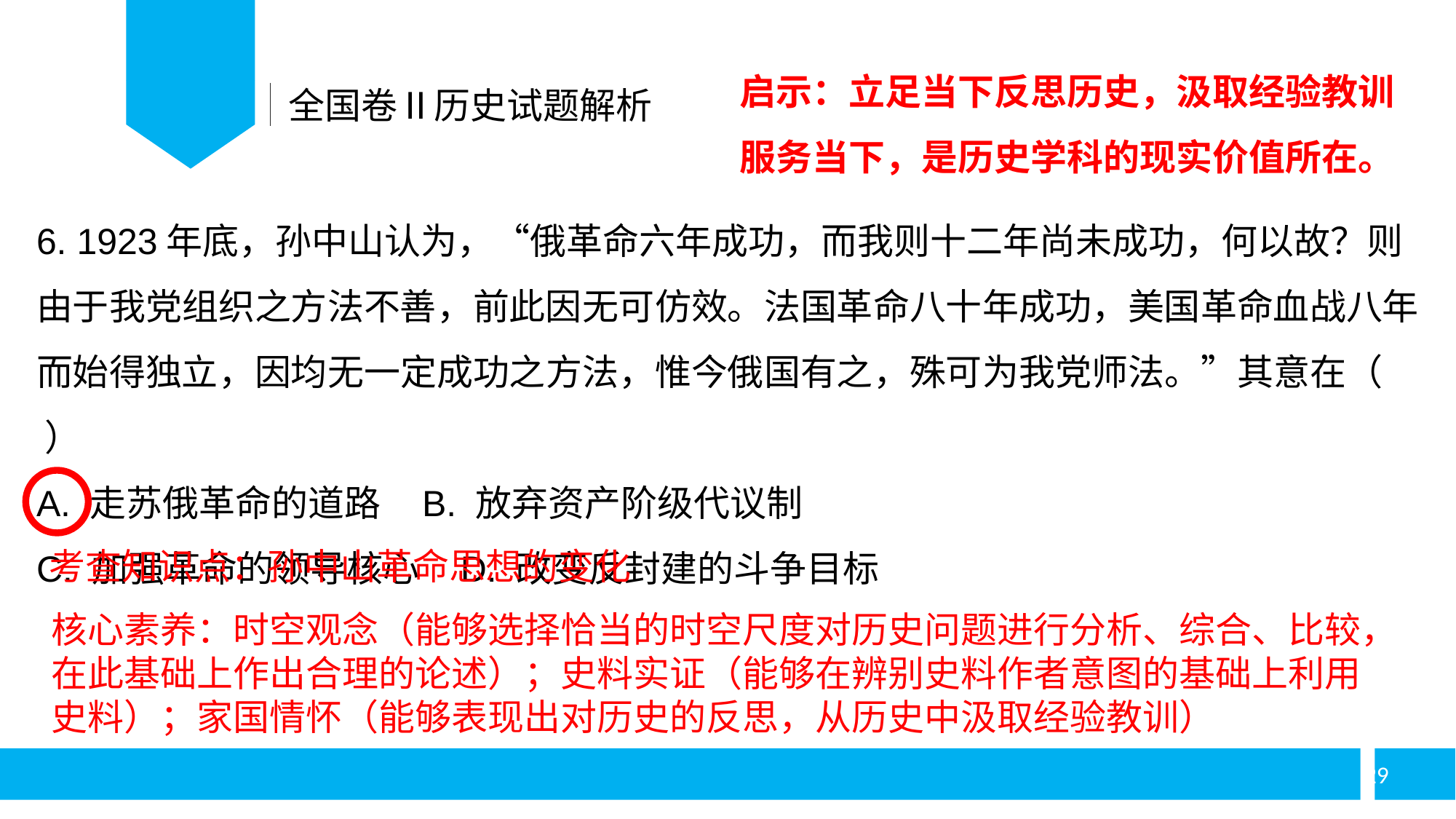

启示：立足当下反思历史，汲取经验教训服务当下，是历史学科的现实价值所在。
全国卷Ⅱ历史试题解析
6. 1923年底，孙中山认为，“俄革命六年成功，而我则十二年尚未成功，何以故？则由于我党组织之方法不善，前此因无可仿效。法国革命八十年成功，美国革命血战八年而始得独立，因均无一定成功之方法，惟今俄国有之，殊可为我党师法。”其意在（    ）
A. 走苏俄革命的道路    B. 放弃资产阶级代议制
C. 加强革命的领导核心    D. 改变反封建的斗争目标

考查知识点：孙中山革命思想的变化
核心素养：时空观念（能够选择恰当的时空尺度对历史问题进行分析、综合、比较，在此基础上作出合理的论述）；史料实证（能够在辨别史料作者意图的基础上利用史料）；家国情怀（能够表现出对历史的反思，从历史中汲取经验教训）